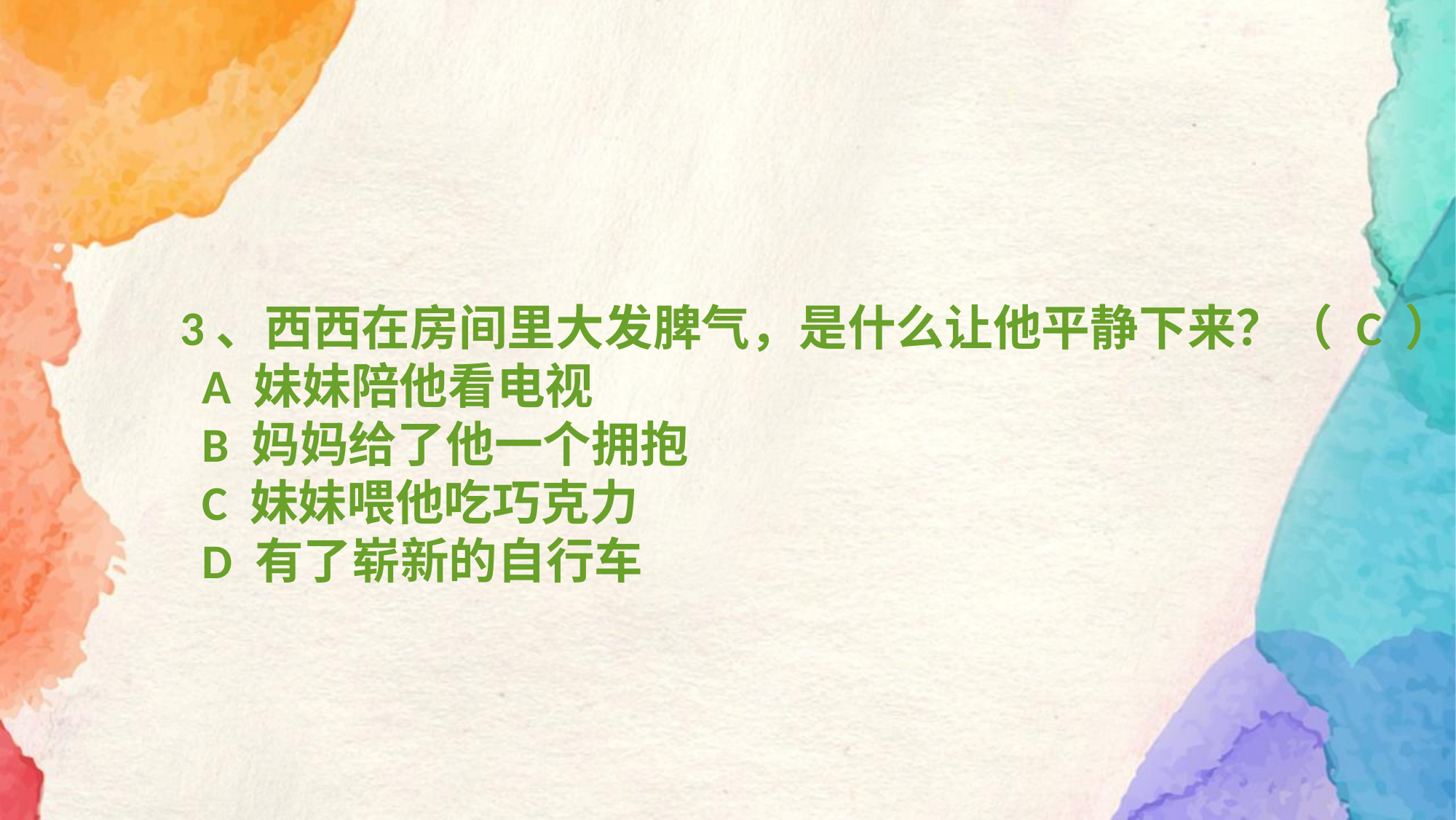

3、西西在房间里大发脾气，是什么让他平静下来？（ C ）
  A 妹妹陪他看电视
  B 妈妈给了他一个拥抱
  C 妹妹喂他吃巧克力
  D 有了崭新的自行车